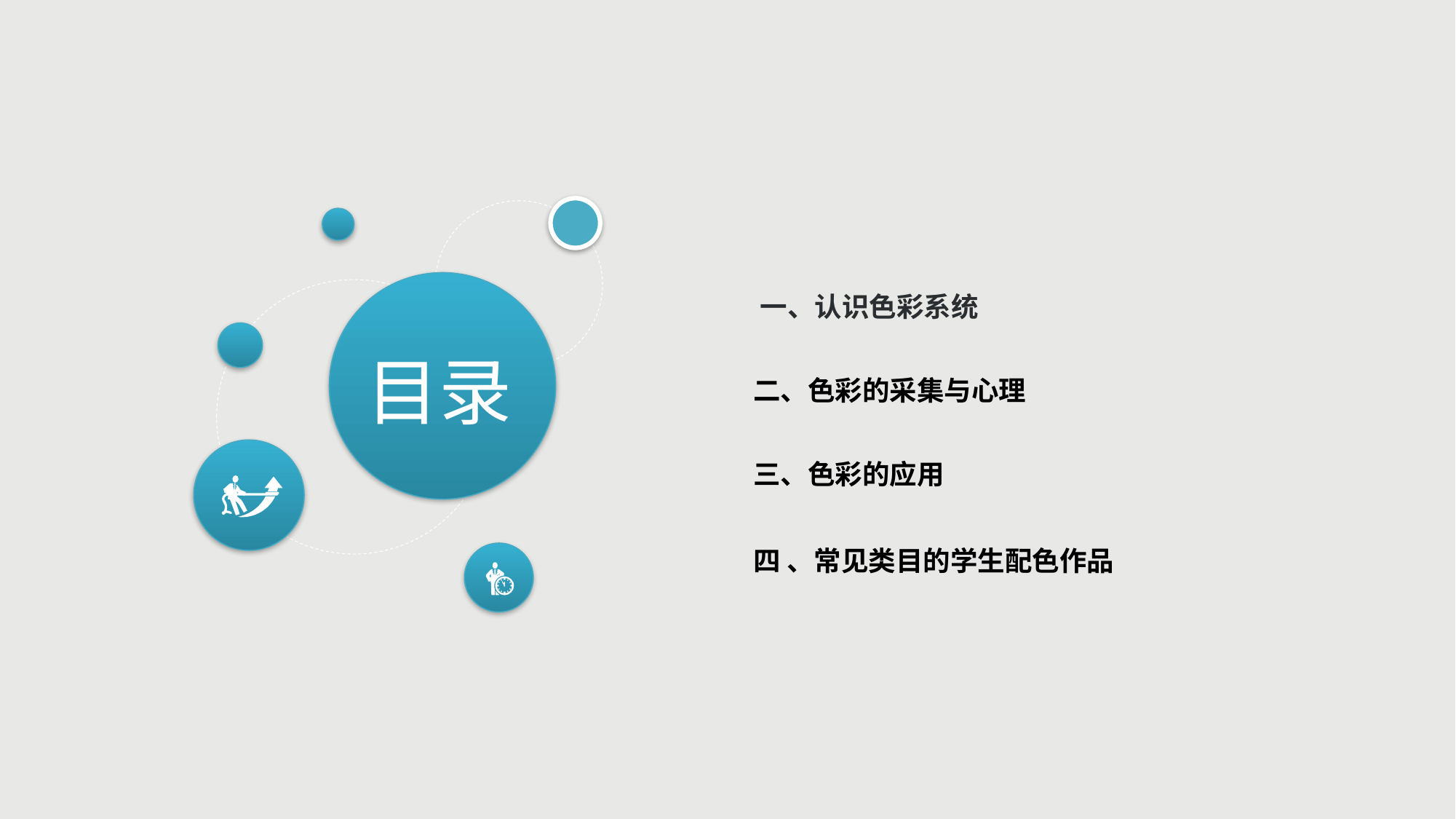

一、认识色彩系统

目录
二、色彩的采集与心理

三、色彩的应用

四 、常见类目的学生配色作品